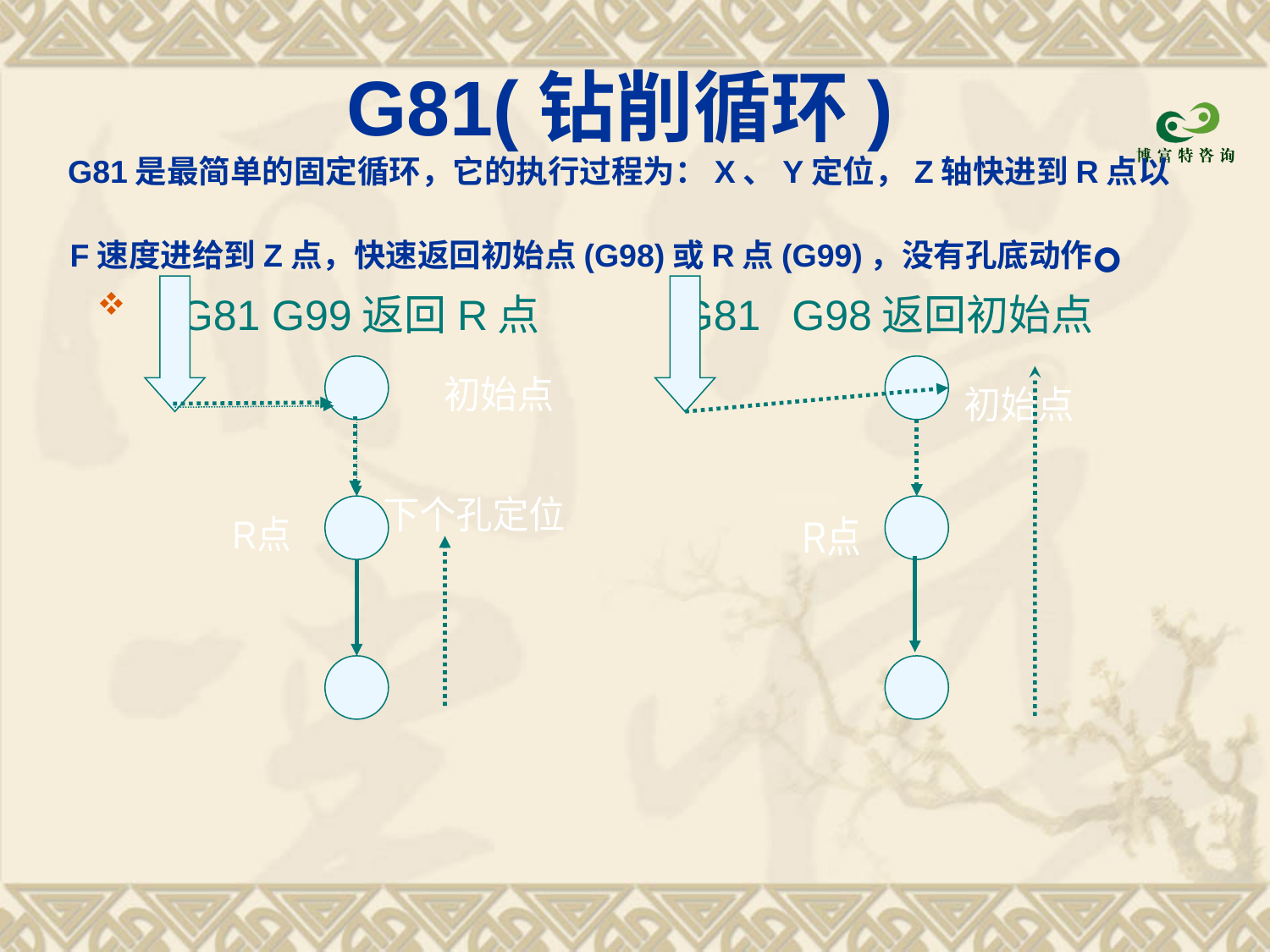

# G81(钻削循环) G81是最简单的固定循环，它的执行过程为：X、Y定位，Z轴快进到R点以F速度进给到Z点，快速返回初始点(G98)或R点(G99)，没有孔底动作。
   G81 G99返回R点          G81  G98返回初始点

初始点
初始点

下个孔定位

R点
R点